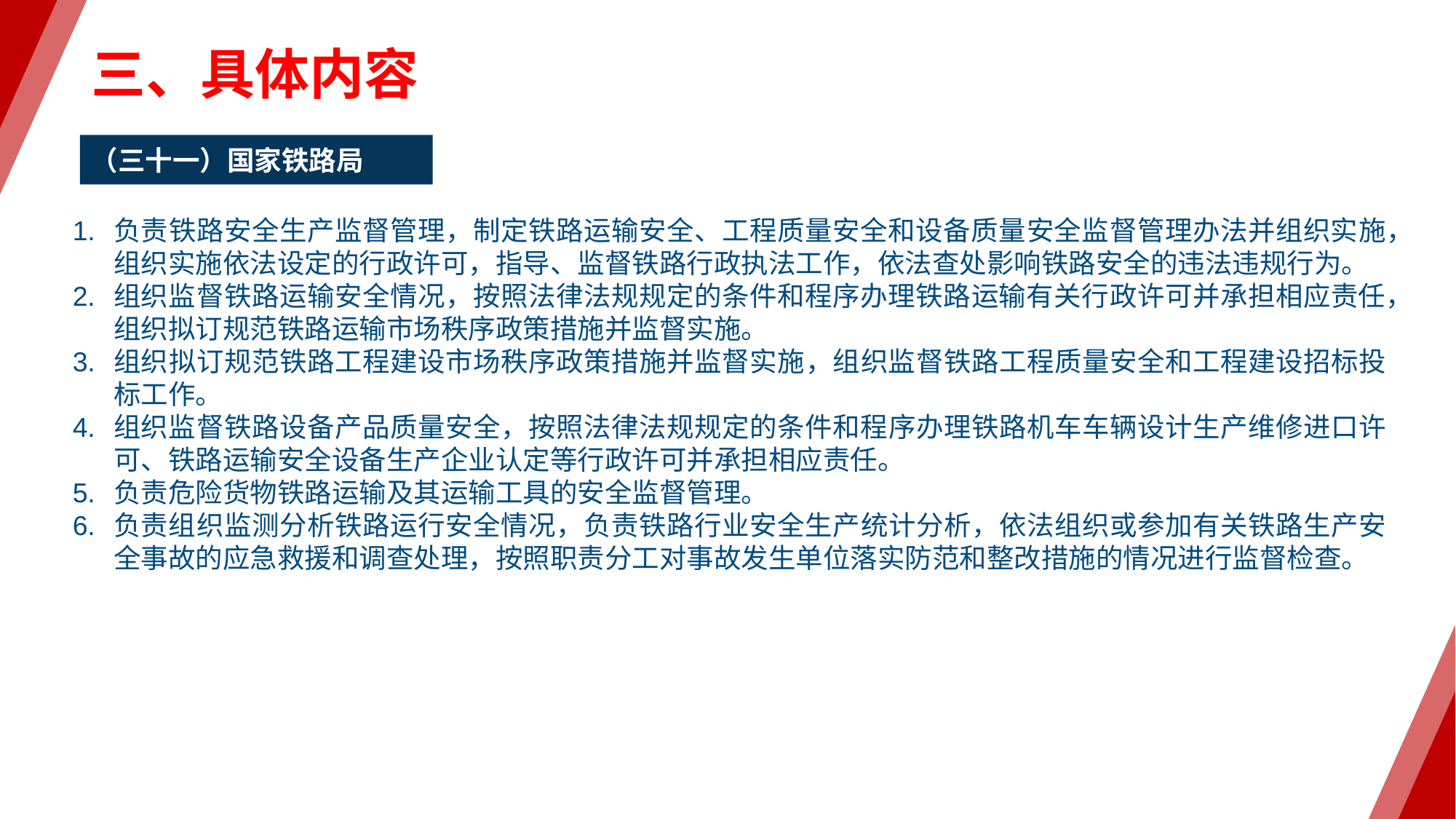

三、具体内容
（三十一）国家铁路局
负责铁路安全生产监督管理，制定铁路运输安全、工程质量安全和设备质量安全监督管理办法并组织实施，组织实施依法设定的行政许可，指导、监督铁路行政执法工作，依法查处影响铁路安全的违法违规行为。
组织监督铁路运输安全情况，按照法律法规规定的条件和程序办理铁路运输有关行政许可并承担相应责任，组织拟订规范铁路运输市场秩序政策措施并监督实施。
组织拟订规范铁路工程建设市场秩序政策措施并监督实施，组织监督铁路工程质量安全和工程建设招标投标工作。
组织监督铁路设备产品质量安全，按照法律法规规定的条件和程序办理铁路机车车辆设计生产维修进口许可、铁路运输安全设备生产企业认定等行政许可并承担相应责任。
负责危险货物铁路运输及其运输工具的安全监督管理。
负责组织监测分析铁路运行安全情况，负责铁路行业安全生产统计分析，依法组织或参加有关铁路生产安全事故的应急救援和调查处理，按照职责分工对事故发生单位落实防范和整改措施的情况进行监督检查。